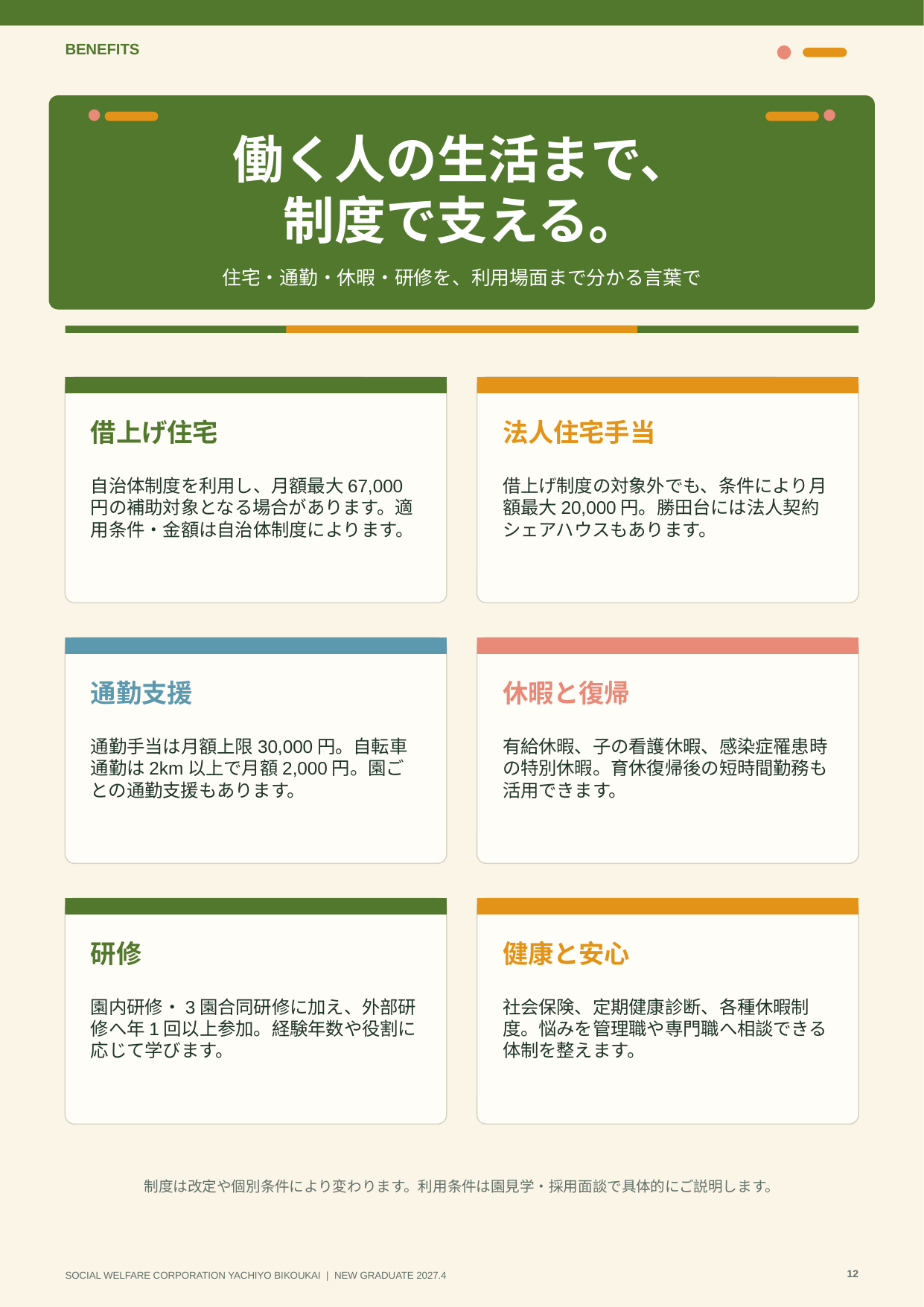

BENEFITS

働く人の生活まで、
制度で支える。
住宅・通勤・休暇・研修を、利用場面まで分かる言葉で

借上げ住宅
法人住宅手当
自治体制度を利用し、月額最大67,000円の補助対象となる場合があります。適用条件・金額は自治体制度によります。
借上げ制度の対象外でも、条件により月額最大20,000円。勝田台には法人契約シェアハウスもあります。

通勤支援
休暇と復帰
通勤手当は月額上限30,000円。自転車通勤は2km以上で月額2,000円。園ごとの通勤支援もあります。
有給休暇、子の看護休暇、感染症罹患時の特別休暇。育休復帰後の短時間勤務も活用できます。

研修
健康と安心
園内研修・3園合同研修に加え、外部研修へ年1回以上参加。経験年数や役割に応じて学びます。
社会保険、定期健康診断、各種休暇制度。悩みを管理職や専門職へ相談できる体制を整えます。
制度は改定や個別条件により変わります。利用条件は園見学・採用面談で具体的にご説明します。
12
SOCIAL WELFARE CORPORATION YACHIYO BIKOUKAI  |  NEW GRADUATE 2027.4